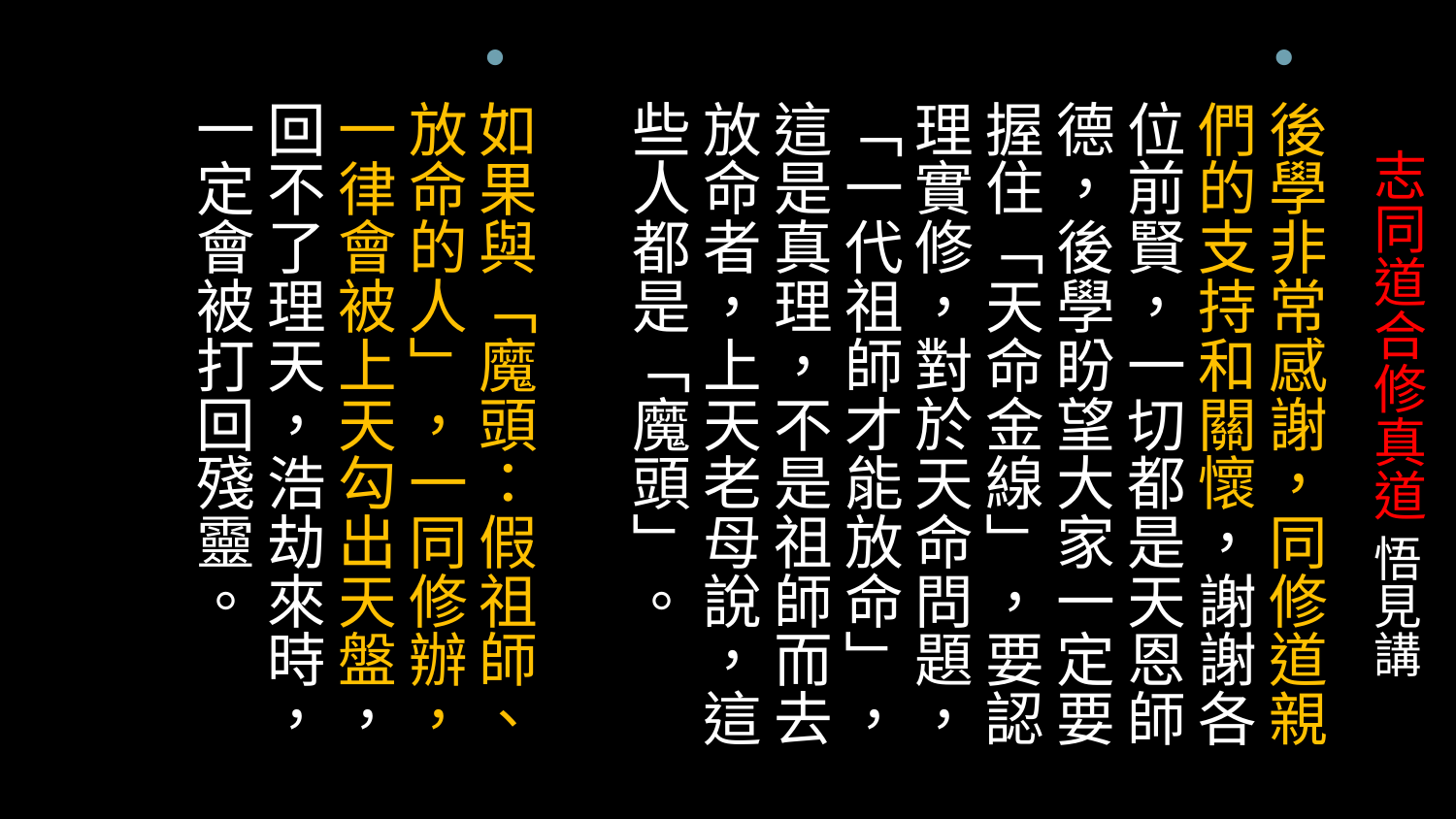

後學非常感謝，同修道親們的支持和關懷，謝謝各位前賢，一切都是天恩師德，後學盼望大家一定要握住「天命金線」，要認理實修，對於天命問題，「一代祖師才能放命」，這是真理，不是祖師而去放命者，上天老母說，這些人都是「魔頭」。
如果與「魔頭：假祖師、放命的人」，一同修辦，一律會被上天勾出天盤，回不了理天，浩劫來時，一定會被打回殘靈。

# 志同道合修真道 悟見講